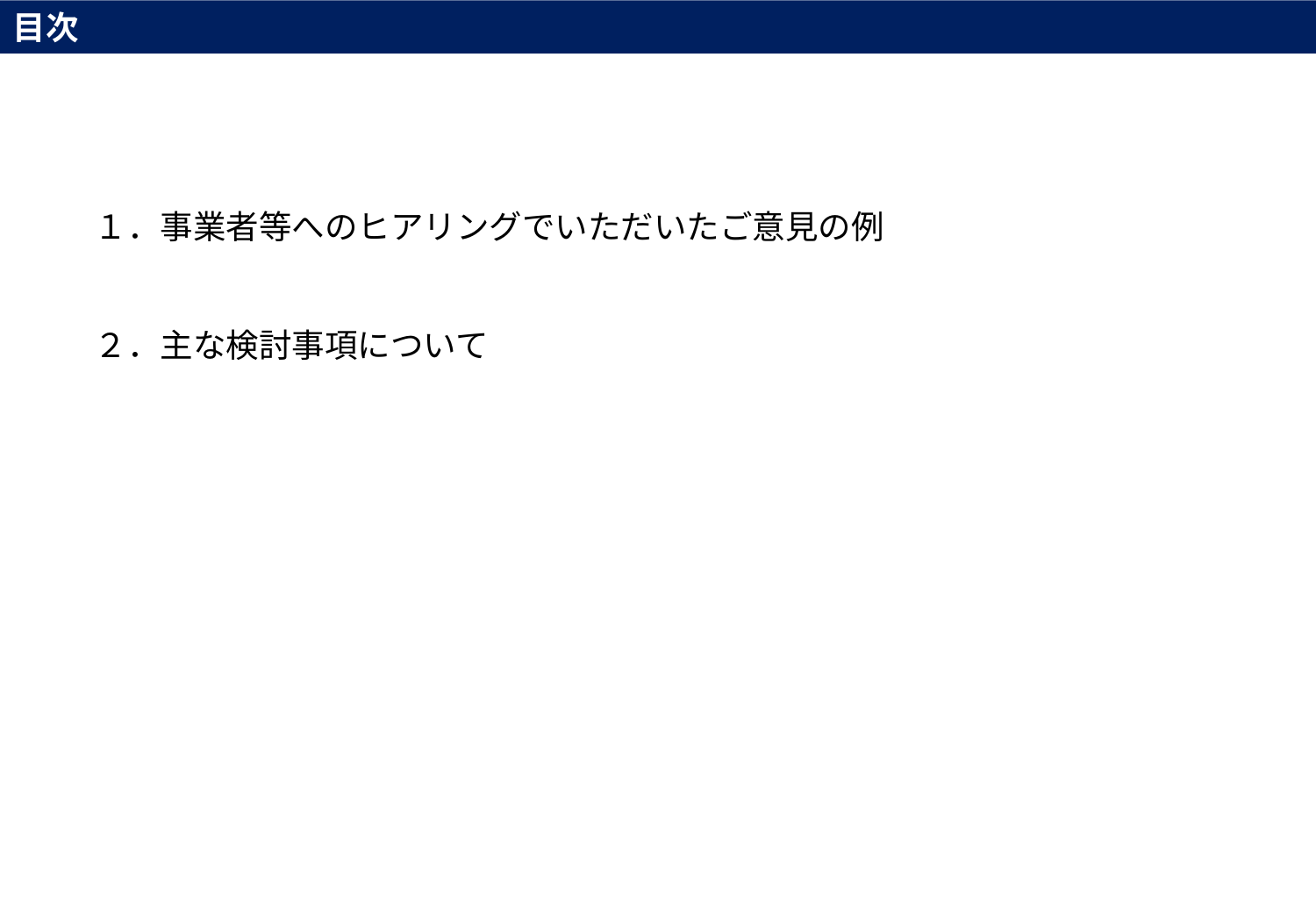

目次
１．事業者等へのヒアリングでいただいたご意見の例

２．主な検討事項について